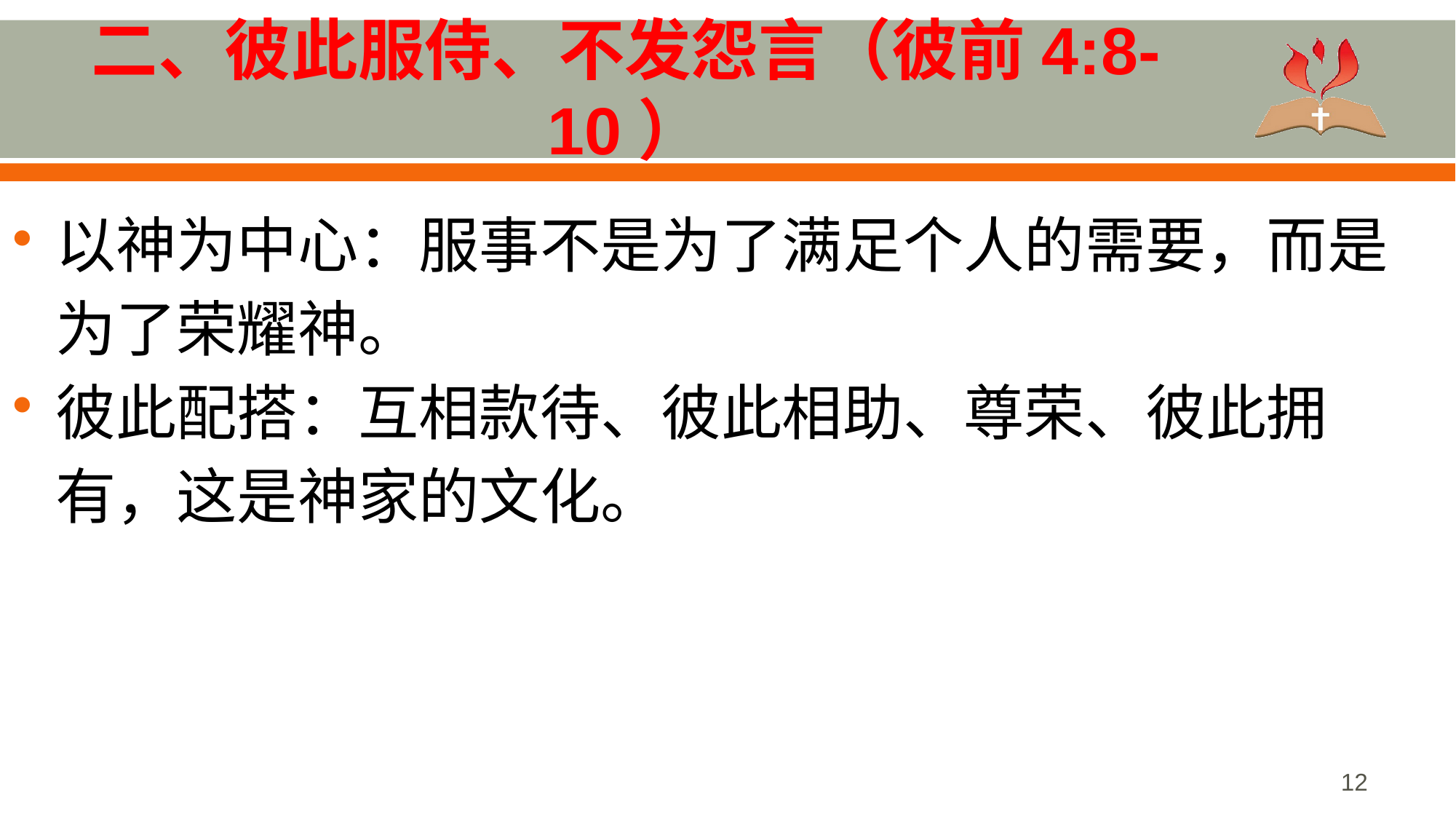

# 二、彼此服侍、不发怨言（彼前4:8-10）
以神为中心：服事不是为了满足个人的需要，而是为了荣耀神。
彼此配搭：互相款待、彼此相助、尊荣、彼此拥有，这是神家的文化。

12